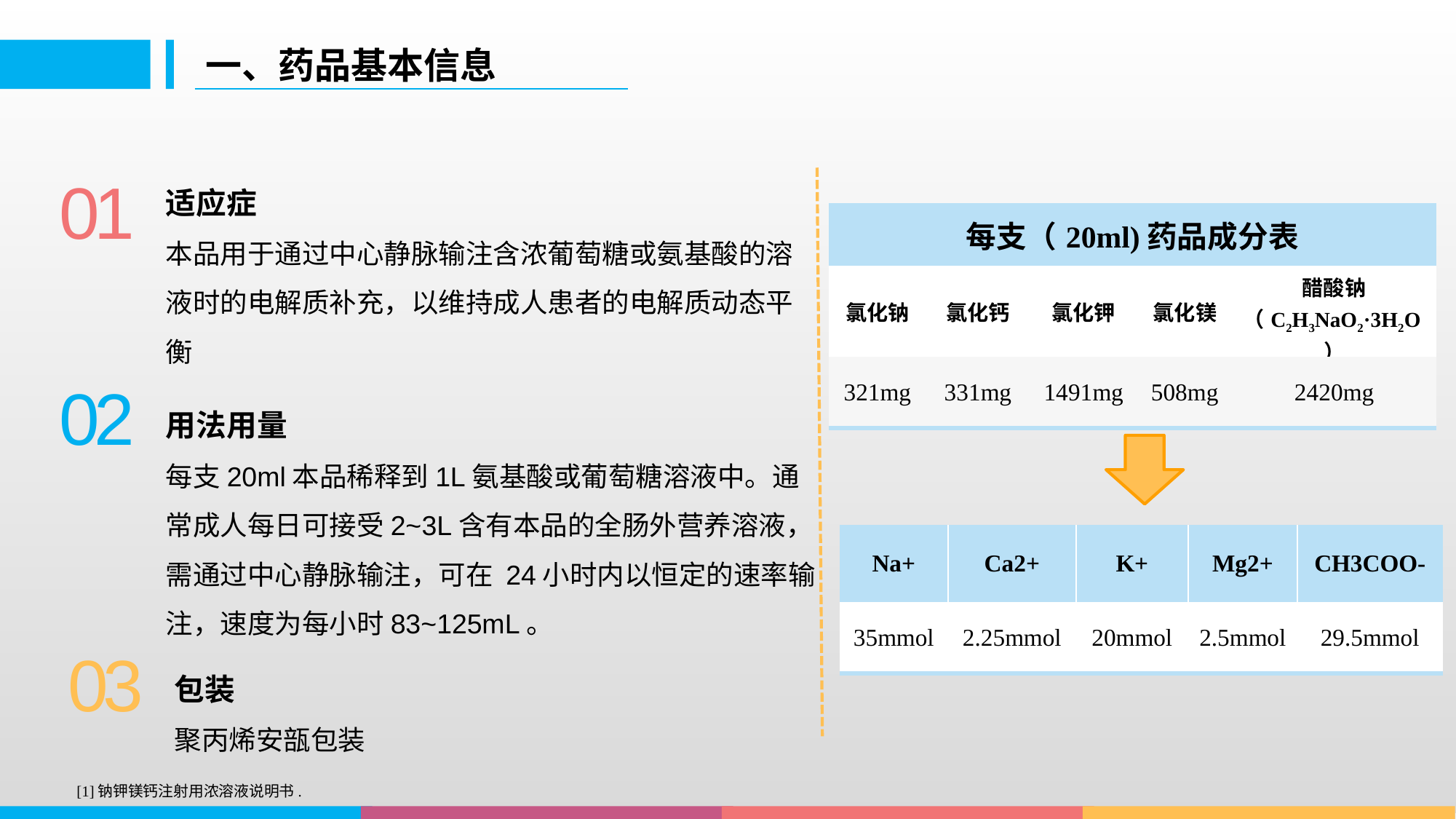

一、药品基本信息
01
适应症
本品用于通过中心静脉输注含浓葡萄糖或氨基酸的溶液时的电解质补充，以维持成人患者的电解质动态平衡
| 每支（20ml)药品成分表 |  |  |  |  |
| --- | --- | --- | --- | --- |
| 氯化钠 | 氯化钙 | 氯化钾 | 氯化镁 | 醋酸钠 （C2H3NaO2·3H2O） |
| 321mg | 331mg | 1491mg | 508mg | 2420mg |
02
用法用量
每支20ml本品稀释到1L氨基酸或葡萄糖溶液中。通常成人每日可接受2~3L含有本品的全肠外营养溶液，需通过中心静脉输注，可在 24小时内以恒定的速率输注，速度为每小时83~125mL。

| Na+ | Ca2+ | K+ | Mg2+ | CH3COO- |
| --- | --- | --- | --- | --- |
| 35mmol | 2.25mmol | 20mmol | 2.5mmol | 29.5mmol |
03
包装
聚丙烯安瓿包装
[1]钠钾镁钙注射用浓溶液说明书.